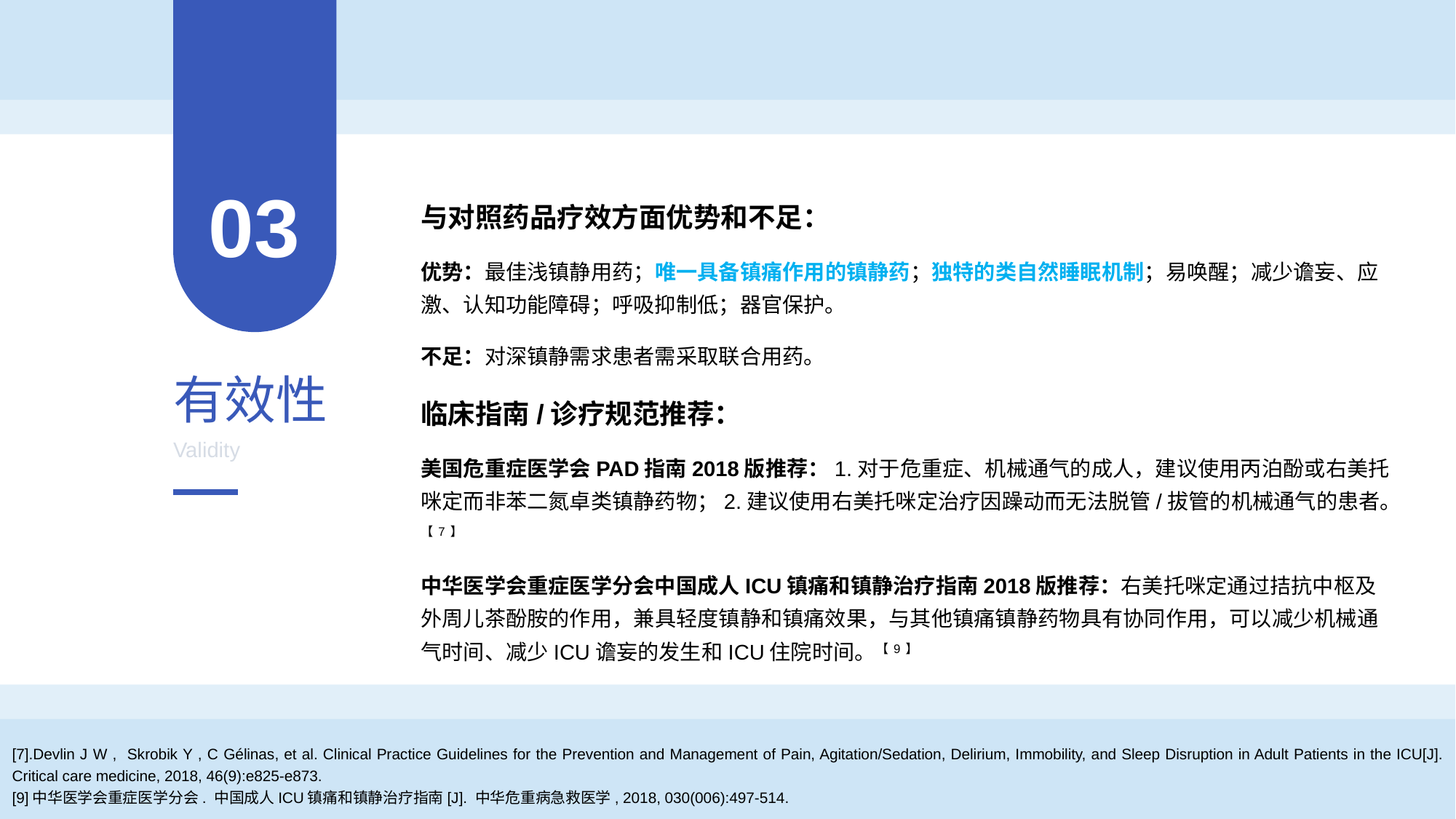

03
与对照药品疗效方面优势和不足：
优势：最佳浅镇静用药；唯一具备镇痛作用的镇静药；独特的类自然睡眠机制；易唤醒；减少谵妄、应激、认知功能障碍；呼吸抑制低；器官保护。
不足：对深镇静需求患者需采取联合用药。
临床指南/诊疗规范推荐：
美国危重症医学会PAD指南2018版推荐：1.对于危重症、机械通气的成人，建议使用丙泊酚或右美托咪定而非苯二氮卓类镇静药物；2.建议使用右美托咪定治疗因躁动而无法脱管/拔管的机械通气的患者。【7】
中华医学会重症医学分会中国成人ICU镇痛和镇静治疗指南2018版推荐：右美托咪定通过拮抗中枢及外周儿茶酚胺的作用，兼具轻度镇静和镇痛效果，与其他镇痛镇静药物具有协同作用，可以减少机械通气时间、减少ICU谵妄的发生和ICU住院时间。【9】
有效性
Validity
[7].Devlin J W ,  Skrobik Y , C Gélinas, et al. Clinical Practice Guidelines for the Prevention and Management of Pain, Agitation/Sedation, Delirium, Immobility, and Sleep Disruption in Adult Patients in the ICU[J]. Critical care medicine, 2018, 46(9):e825-e873.
[9]中华医学会重症医学分会. 中国成人ICU镇痛和镇静治疗指南[J]. 中华危重病急救医学, 2018, 030(006):497-514.